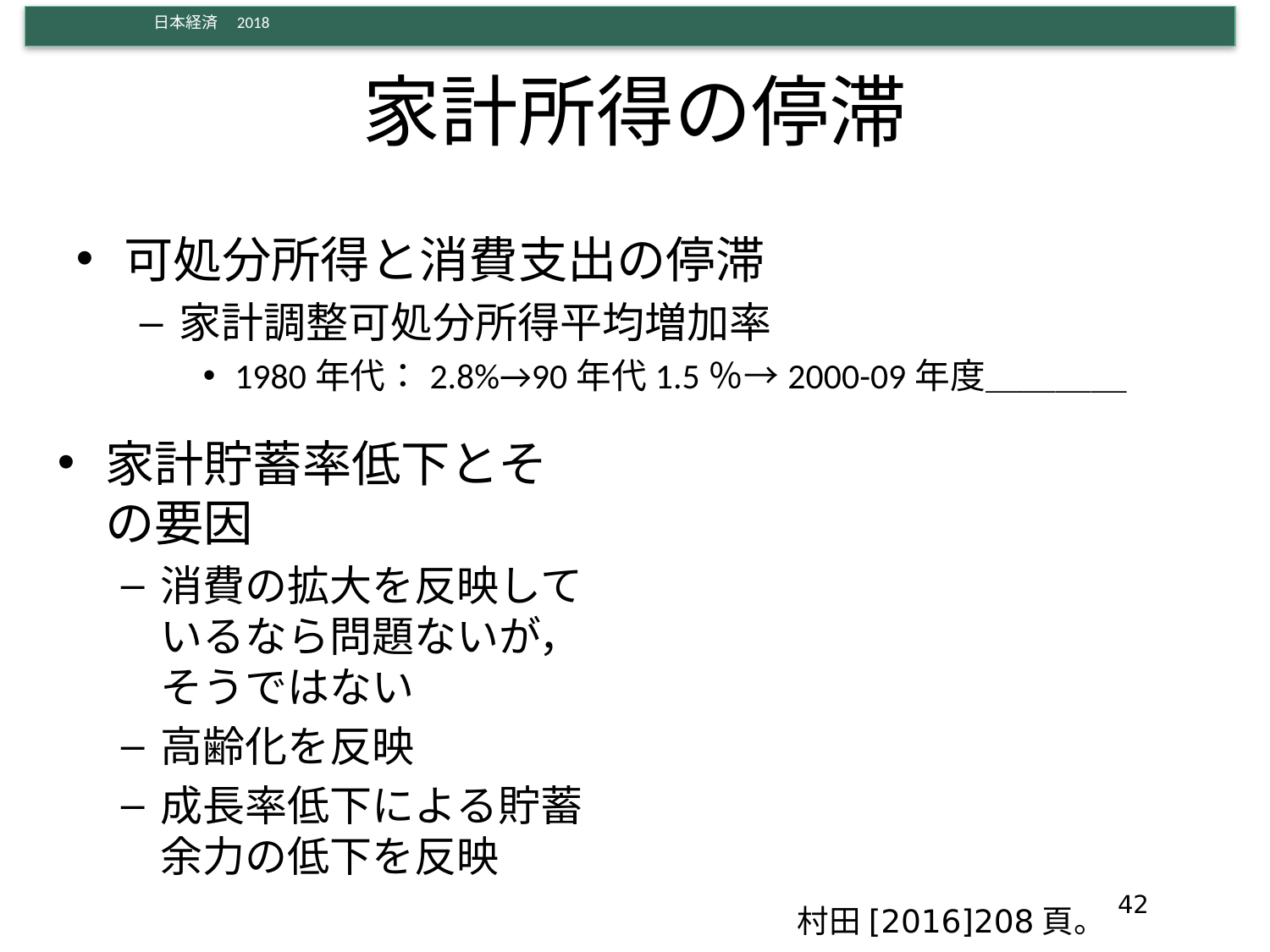

# 家計所得の停滞
可処分所得と消費支出の停滞
家計調整可処分所得平均増加率
1980年代：2.8%→90年代1.5％→2000-09年度＿＿＿＿
家計貯蓄率低下とその要因
消費の拡大を反映しているなら問題ないが，そうではない
高齢化を反映
成長率低下による貯蓄余力の低下を反映

42
村田[2016]208頁。